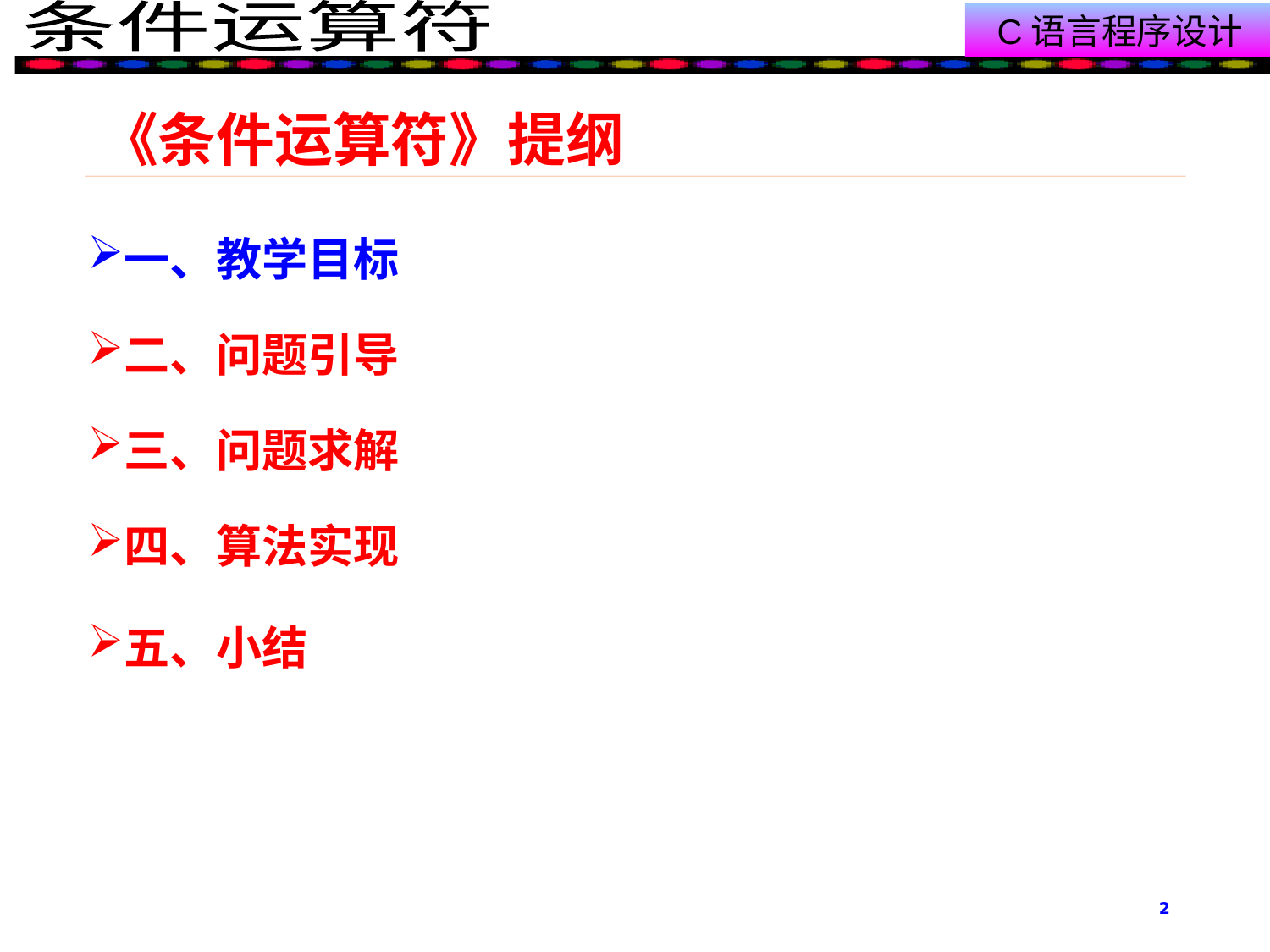

# 《条件运算符》提纲
一、教学目标
二、问题引导
三、问题求解
四、算法实现
五、小结

2